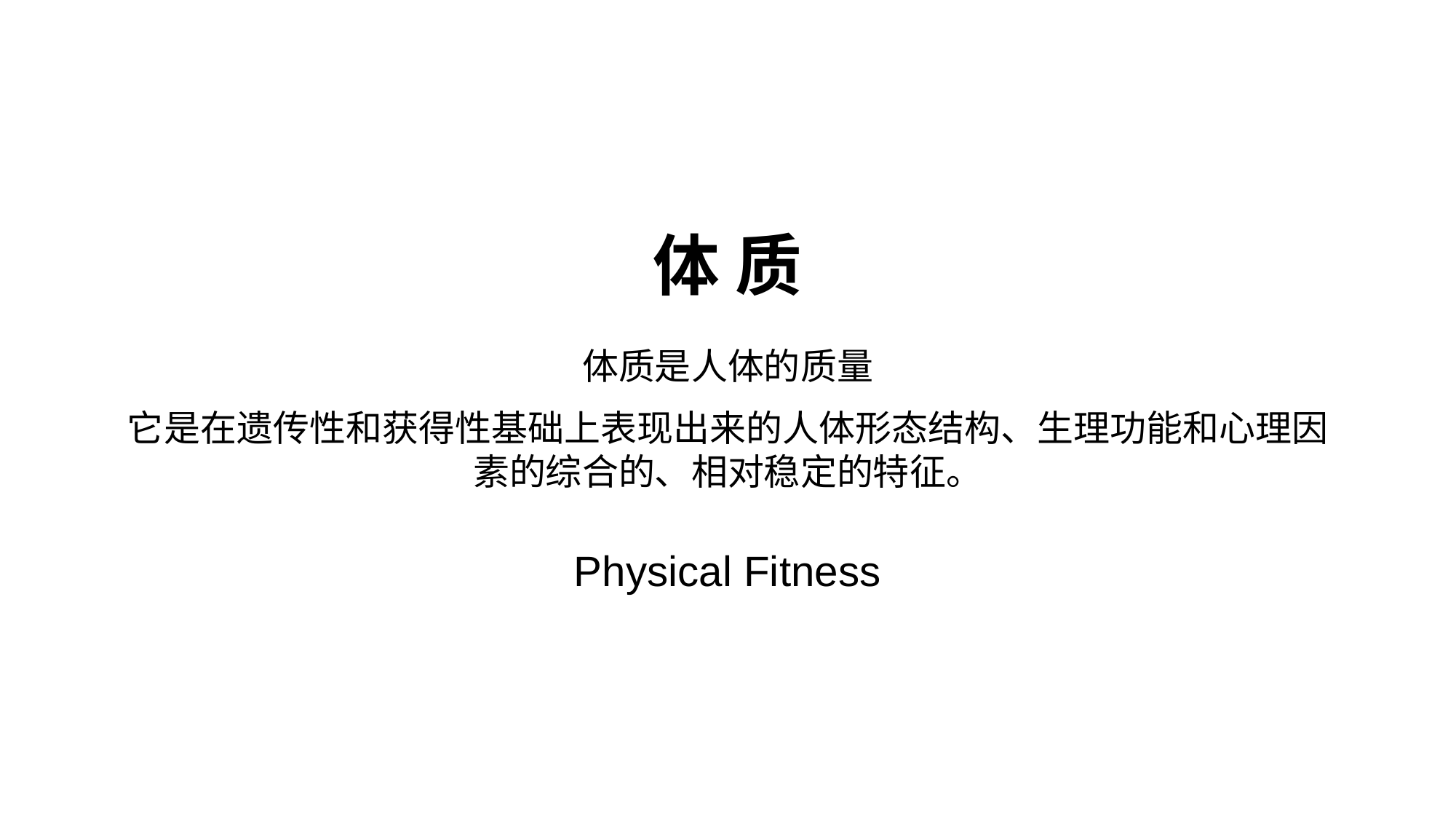

#
体 质
体质是人体的质量
它是在遗传性和获得性基础上表现出来的人体形态结构、生理功能和心理因素的综合的、相对稳定的特征。
Physical Fitness